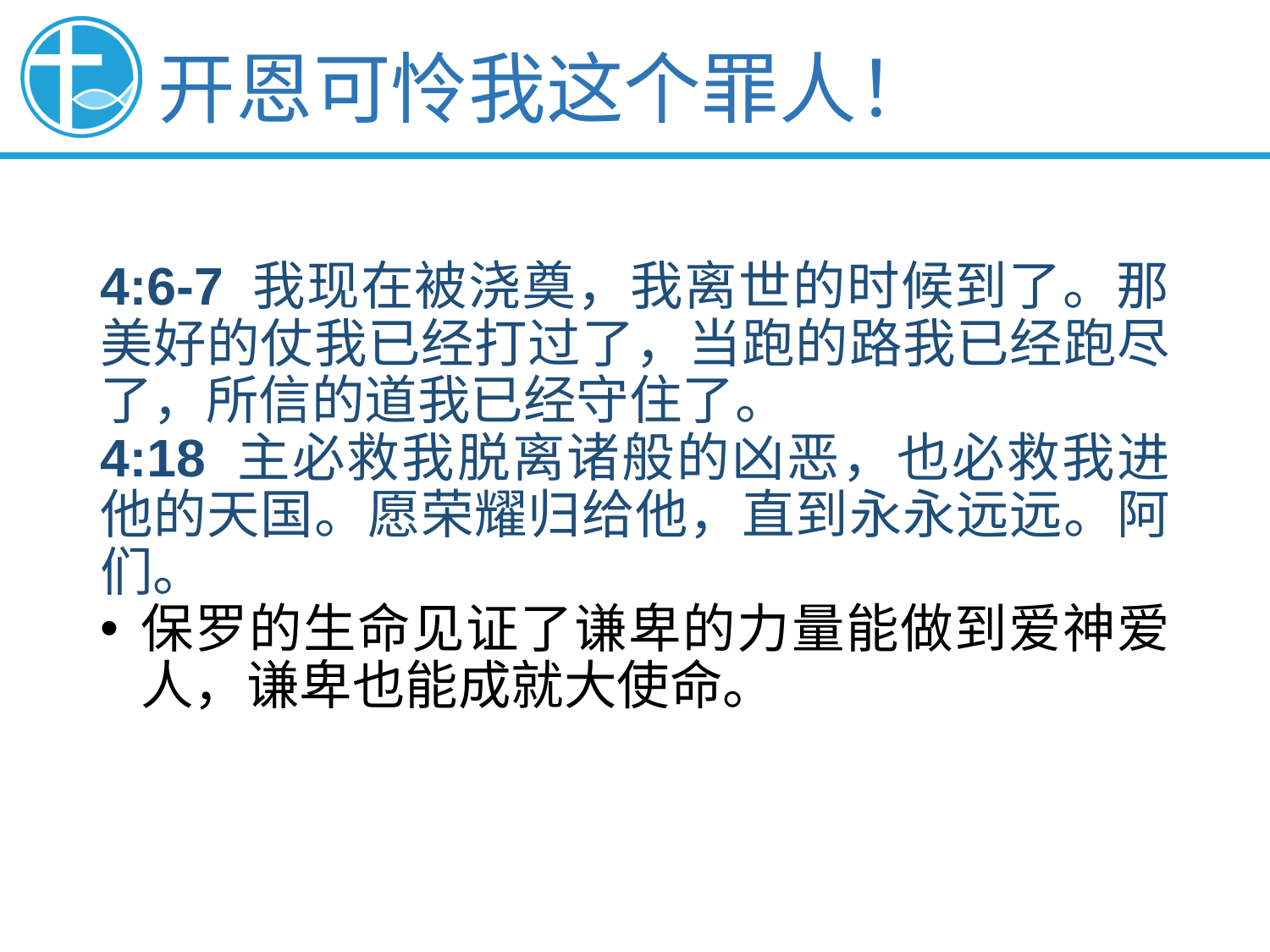

# 开恩可怜我这个罪人！
4:6-7 我现在被浇奠，我离世的时候到了。那美好的仗我已经打过了，当跑的路我已经跑尽了，所信的道我已经守住了。
4:18 主必救我脱离诸般的凶恶，也必救我进他的天国。愿荣耀归给他，直到永永远远。阿们。
保罗的生命见证了谦卑的力量能做到爱神爱人，谦卑也能成就大使命。